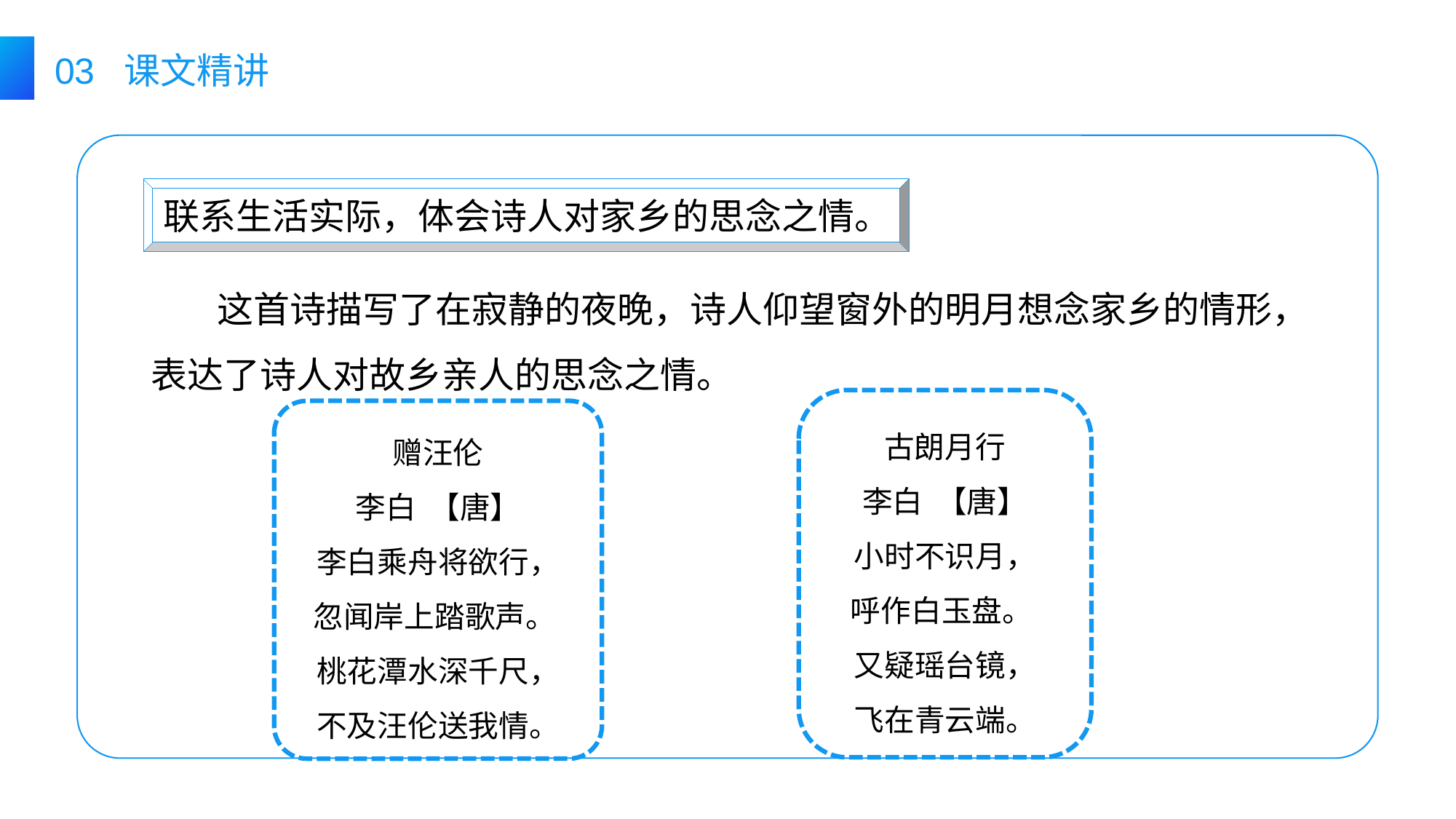

03  课文精讲

联系生活实际，体会诗人对家乡的思念之情。
       这首诗描写了在寂静的夜晚，诗人仰望窗外的明月想念家乡的情形，表达了诗人对故乡亲人的思念之情。
古朗月行
李白  【唐】
小时不识月，
呼作白玉盘。
又疑瑶台镜，
飞在青云端。
赠汪伦
李白  【唐】
李白乘舟将欲行，
忽闻岸上踏歌声。
桃花潭水深千尺，
不及汪伦送我情。